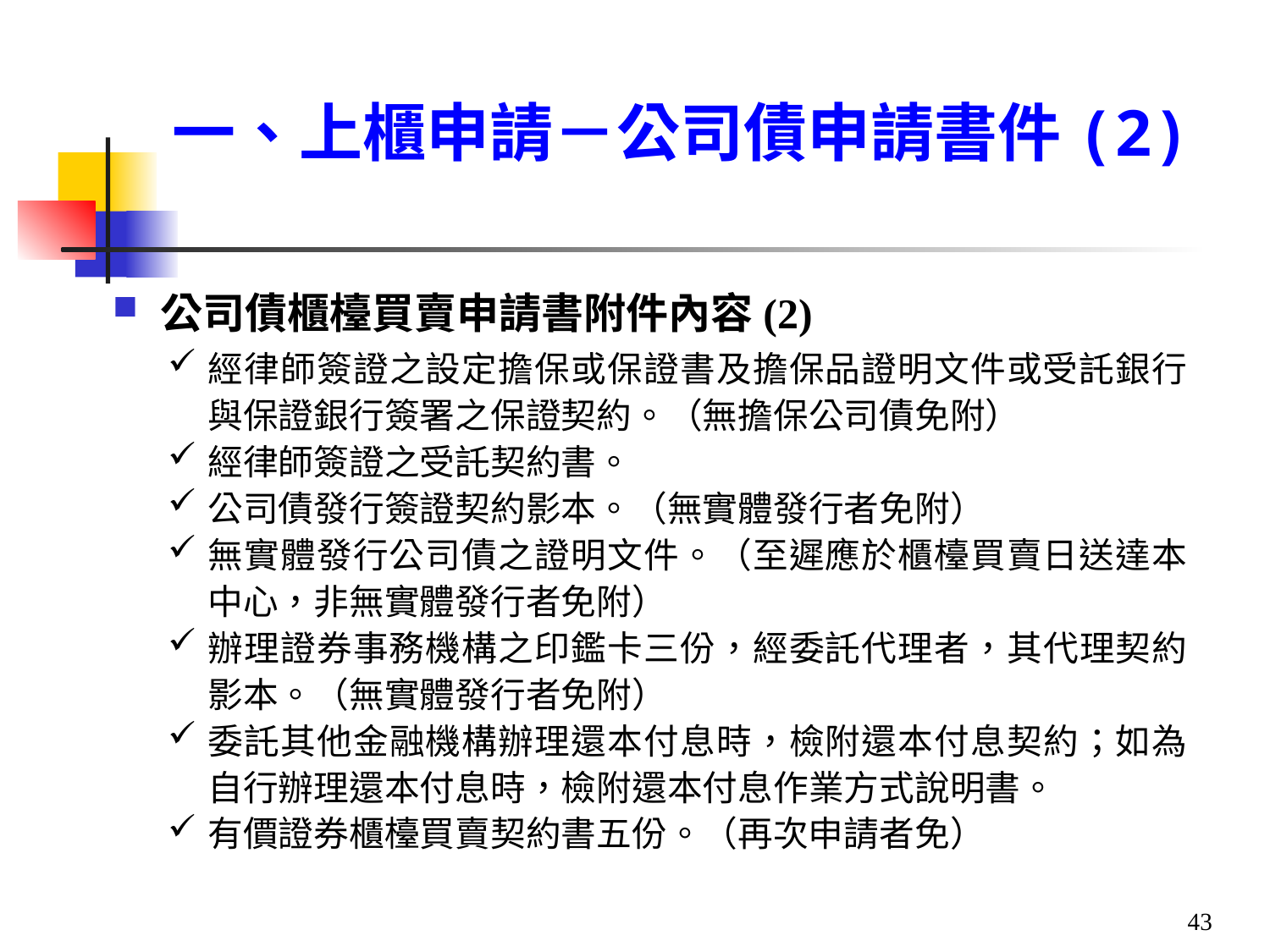

# 一、上櫃申請－公司債申請書件(2)
公司債櫃檯買賣申請書附件內容(2)
經律師簽證之設定擔保或保證書及擔保品證明文件或受託銀行與保證銀行簽署之保證契約。（無擔保公司債免附）
經律師簽證之受託契約書。
公司債發行簽證契約影本。（無實體發行者免附）
無實體發行公司債之證明文件。（至遲應於櫃檯買賣日送達本中心，非無實體發行者免附）
辦理證券事務機構之印鑑卡三份，經委託代理者，其代理契約影本。（無實體發行者免附）
委託其他金融機構辦理還本付息時，檢附還本付息契約；如為自行辦理還本付息時，檢附還本付息作業方式說明書。
有價證券櫃檯買賣契約書五份。（再次申請者免）
43